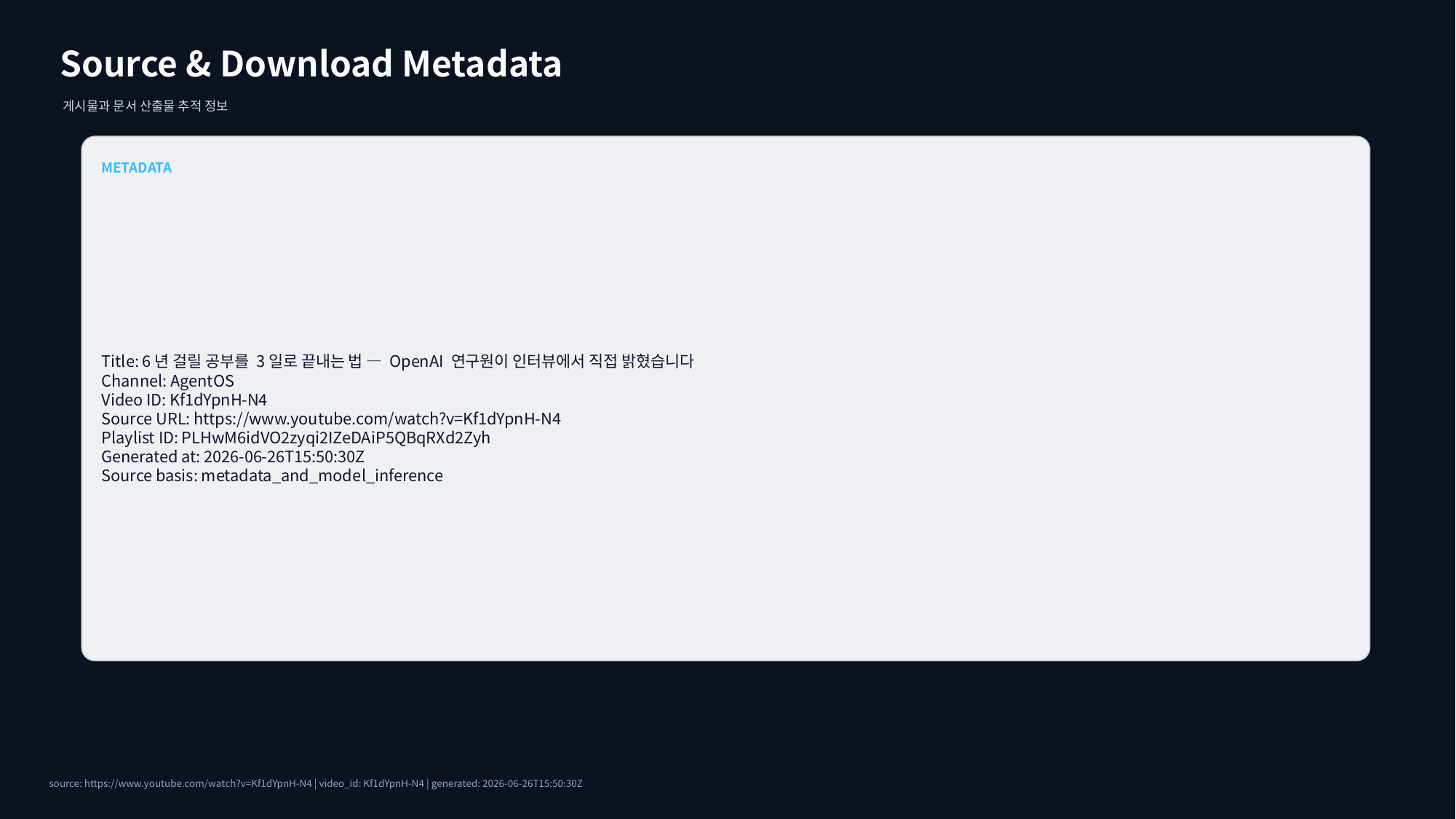

Source & Download Metadata
게시물과 문서 산출물 추적 정보

METADATA
Title: 6년 걸릴 공부를 3일로 끝내는 법 — OpenAI 연구원이 인터뷰에서 직접 밝혔습니다
Channel: AgentOS
Video ID: Kf1dYpnH-N4
Source URL: https://www.youtube.com/watch?v=Kf1dYpnH-N4
Playlist ID: PLHwM6idVO2zyqi2IZeDAiP5QBqRXd2Zyh
Generated at: 2026-06-26T15:50:30Z
Source basis: metadata_and_model_inference
source: https://www.youtube.com/watch?v=Kf1dYpnH-N4 | video_id: Kf1dYpnH-N4 | generated: 2026-06-26T15:50:30Z